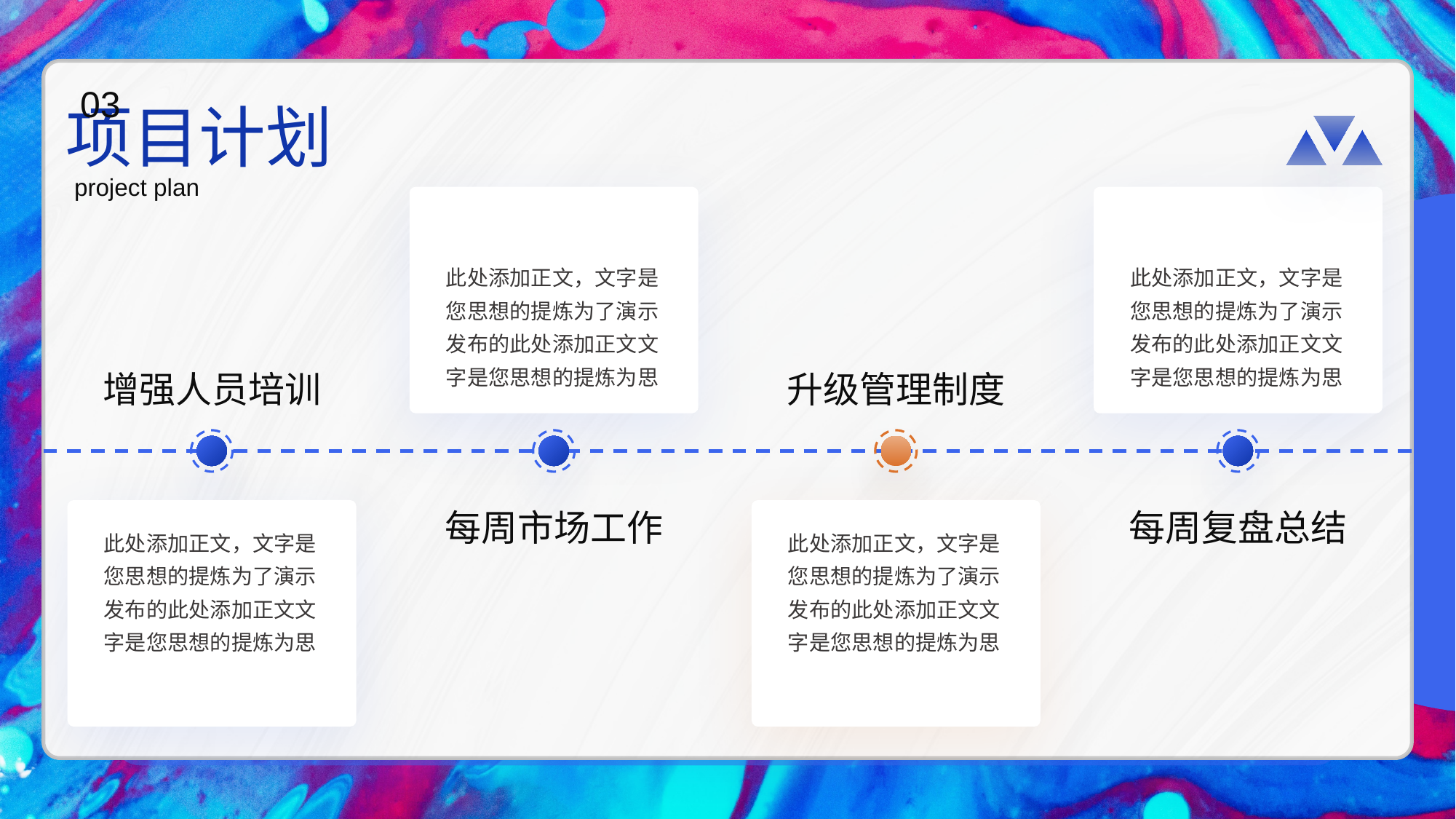

03
项目计划

project plan

此处添加正文，文字是您思想的提炼为了演示发布的此处添加正文文字是您思想的提炼为思
此处添加正文，文字是您思想的提炼为了演示发布的此处添加正文文字是您思想的提炼为思
增强人员培训
升级管理制度

每周市场工作
每周复盘总结
此处添加正文，文字是您思想的提炼为了演示发布的此处添加正文文字是您思想的提炼为思
此处添加正文，文字是您思想的提炼为了演示发布的此处添加正文文字是您思想的提炼为思